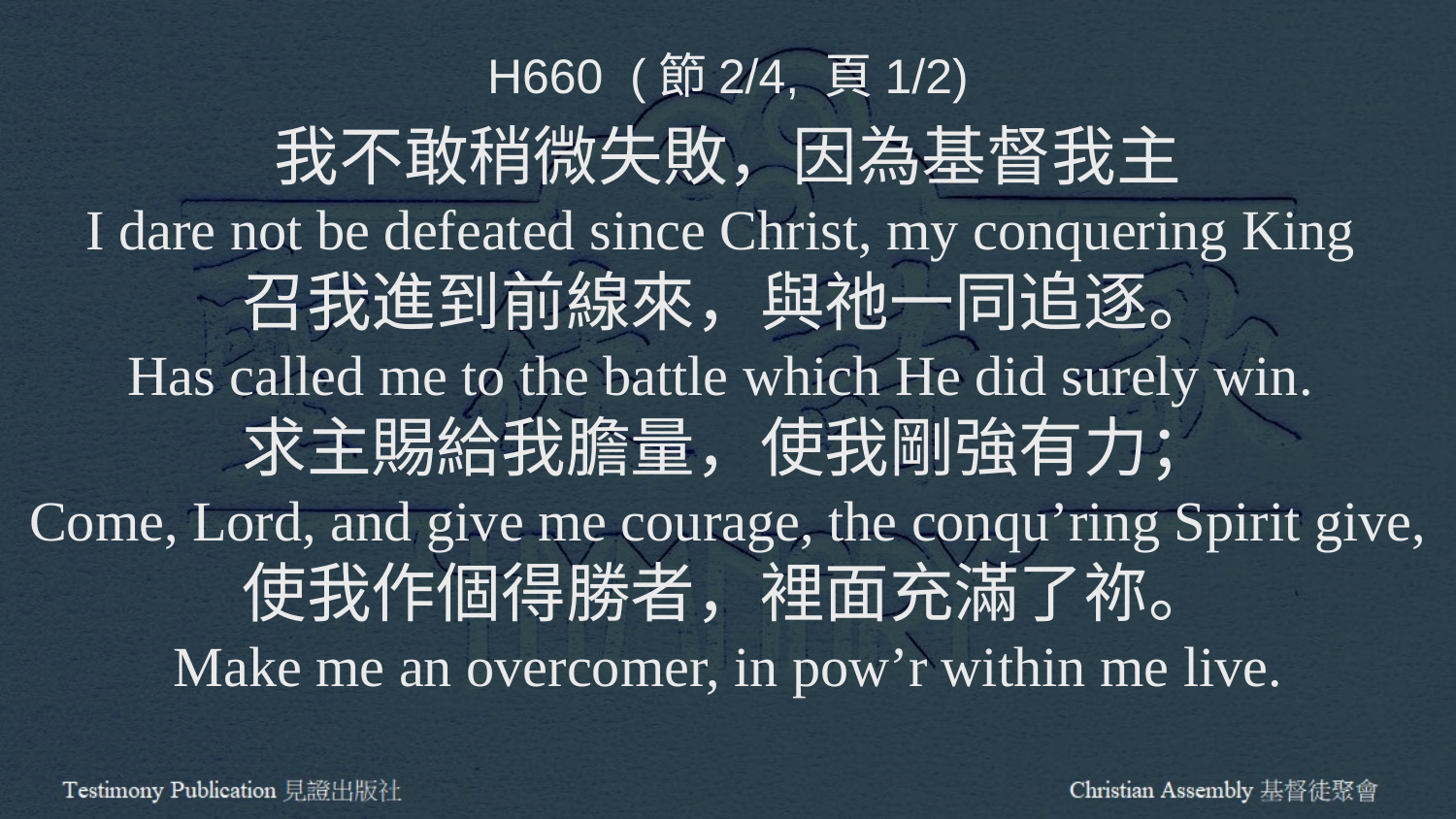

H660  (節2/4, 頁1/2)
我不敢稍微失敗，因為基督我主
I dare not be defeated since Christ, my conquering King
召我進到前線來，與祂一同追逐。
Has called me to the battle which He did surely win.
求主賜給我膽量，使我剛強有力；
Come, Lord, and give me courage, the conqu’ring Spirit give,
使我作個得勝者，裡面充滿了祢。
Make me an overcomer, in pow’r within me live.